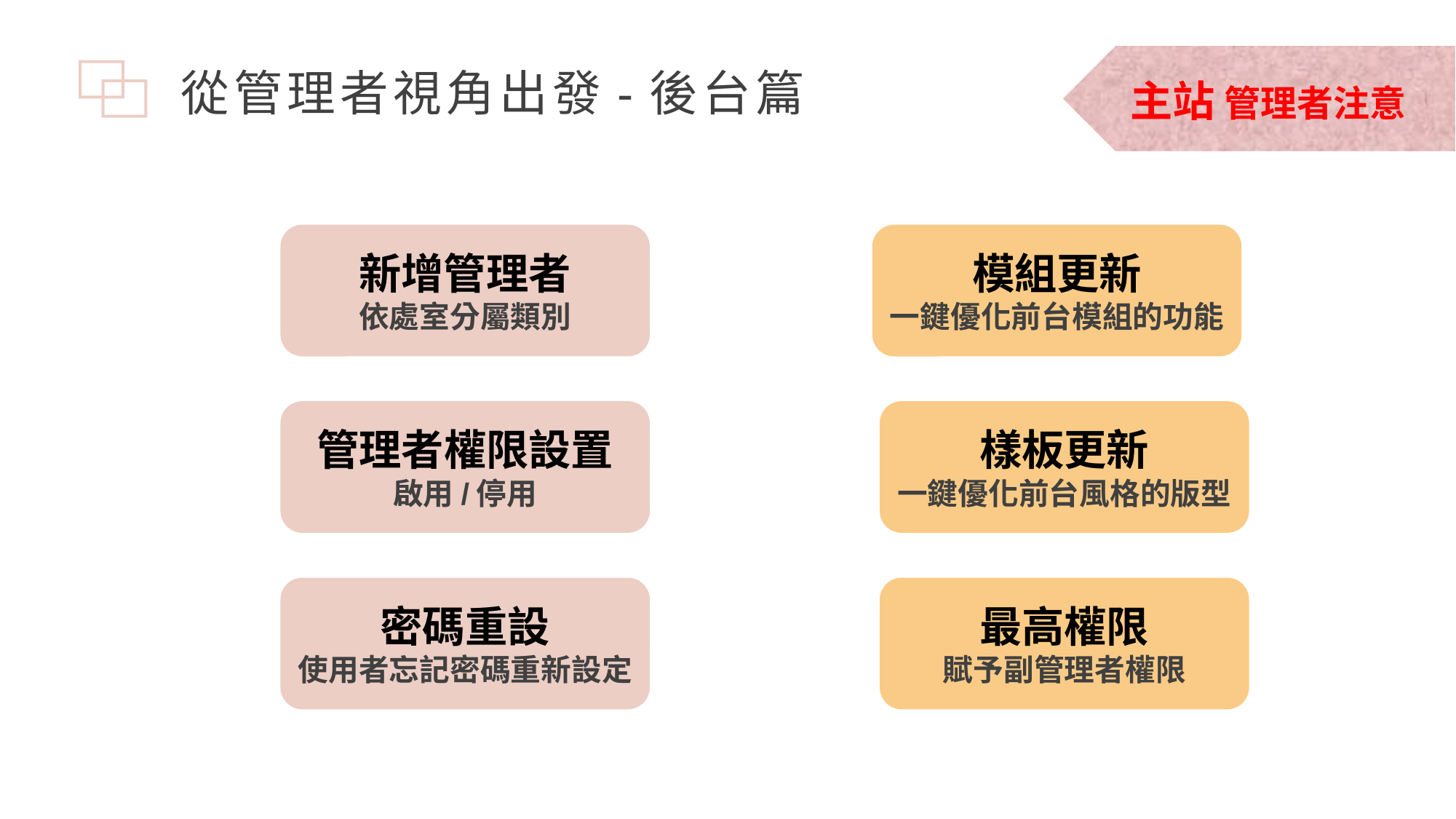

從管理者視角出發-後台篇

主站 管理者注意
新增管理者
依處室分屬類別
模組更新
一鍵優化前台模組的功能
管理者權限設置
啟用/停用
樣板更新
一鍵優化前台風格的版型
最高權限
賦予副管理者權限
密碼重設
使用者忘記密碼重新設定